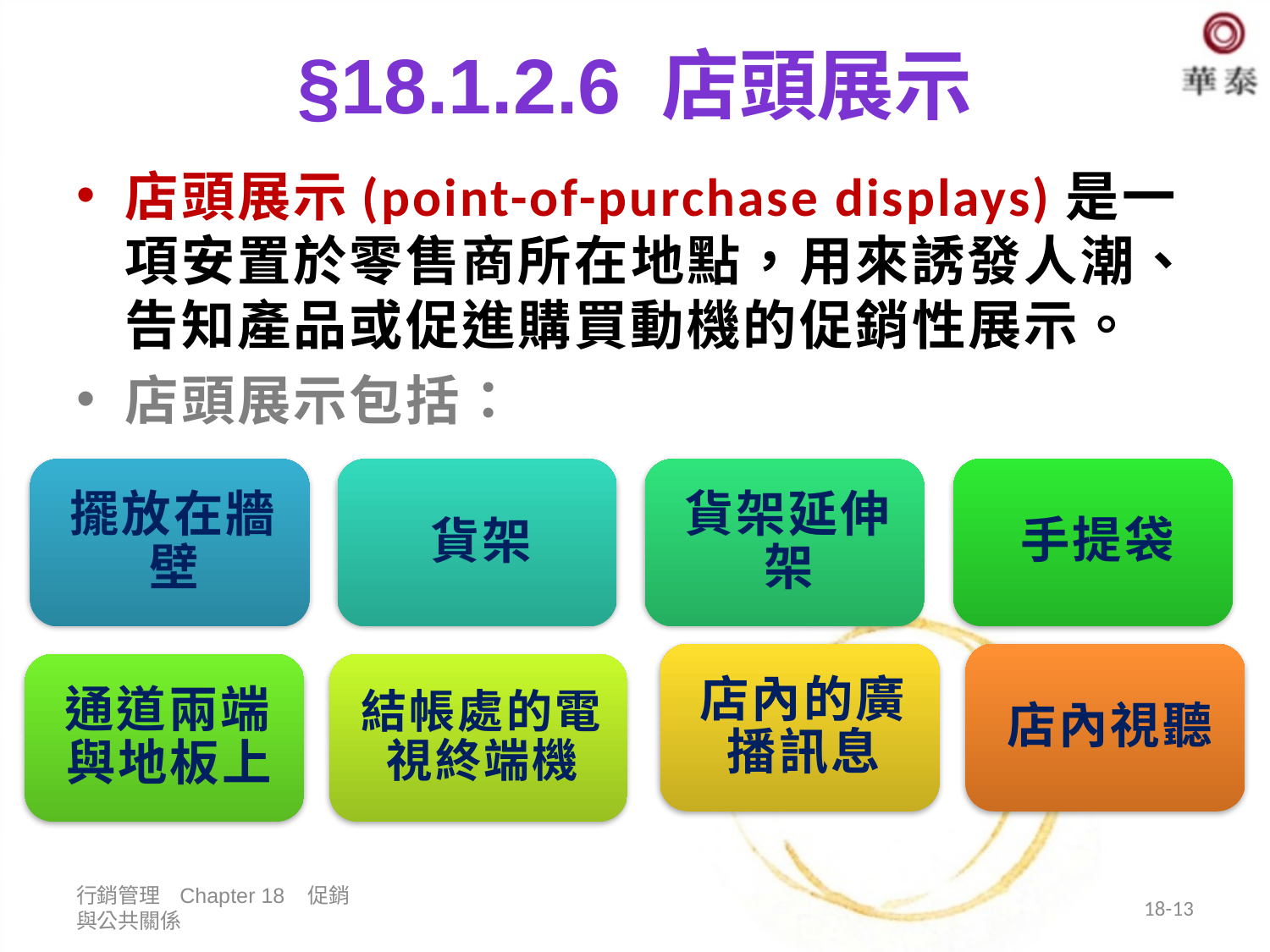

# §18.1.2.6 店頭展示
店頭展示(point-of-purchase displays)是一項安置於零售商所在地點，用來誘發人潮、告知產品或促進購買動機的促銷性展示。
店頭展示包括：
擺放在牆壁
貨架
貨架延伸架
手提袋
通道兩端與地板上
結帳處的電視終端機
店內的廣播訊息
店內視聽
行銷管理   Chapter 18   促銷與公共關係
18-13